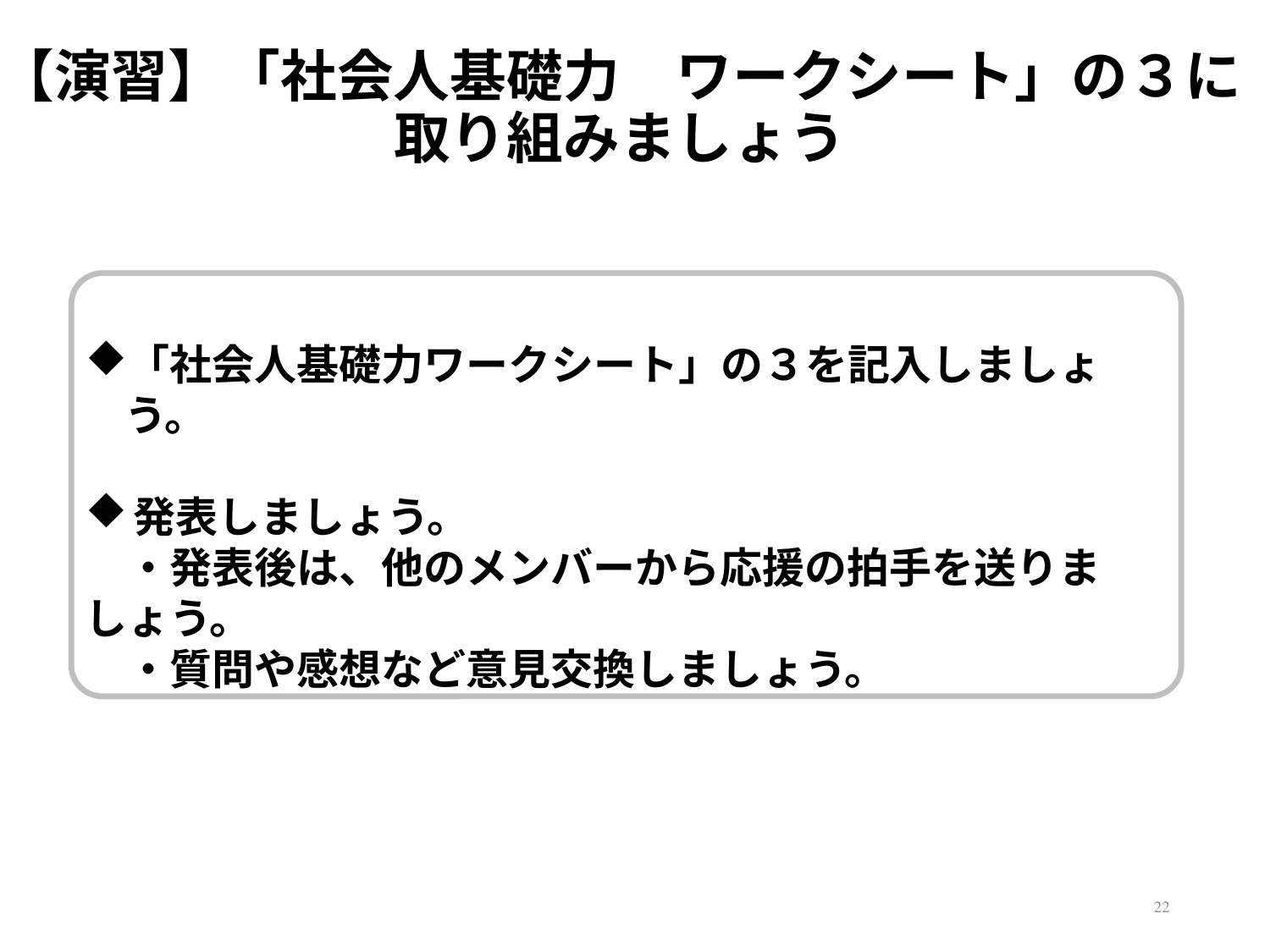

【演習】「社会人基礎力　ワークシート」の３に
取り組みましょう

「社会人基礎力ワークシート」の３を記入しましょう。

発表しましょう。
　・発表後は、他のメンバーから応援の拍手を送りましょう。
　・質問や感想など意見交換しましょう。
22